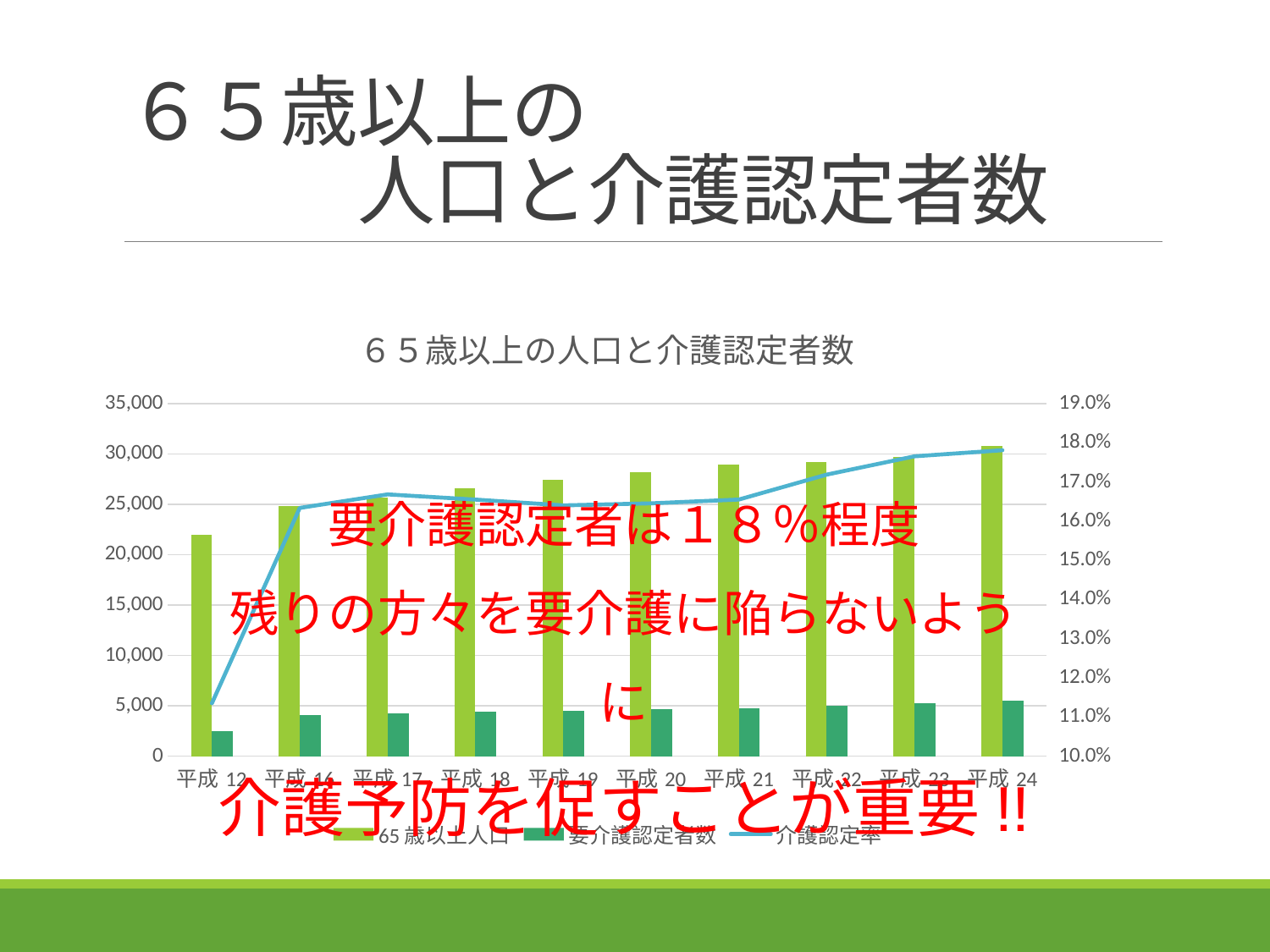

# ６５歳以上の 　　　人口と介護認定者数

[unsupported chart]

### Chart: ６５歳以上の人口と介護認定者数

| Category | 65歳以上人口 | 要介護認定者数 | 介護認定率 |
|---|---|---|---|
| 平成12 | 22005.0 | 2498.0 | 0.1135196546239491 |
| 平成16 | 24876.0 | 4065.0 | 0.16341051616015437 |
| 平成17 | 25672.0 | 4284.0 | 0.16687441570582737 |
| 平成18 | 26604.0 | 4404.0 | 0.16553901668921966 |
| 平成19 | 27464.0 | 4506.0 | 0.16406932711913777 |
| 平成20 | 28216.0 | 4644.0 | 0.16458746810320385 |
| 平成21 | 29005.0 | 4802.0 | 0.16555766247198758 |
| 平成22 | 29246.0 | 5028.0 | 0.17192094645421596 |
| 平成23 | 29752.0 | 5254.0 | 0.1765931702070449 |
| 平成24 | 30793.0 | 5486.0 | 0.17815737342902607 |
要介護認定者は１８％程度
残りの方々を要介護に陥らないように
介護予防を促すことが重要!!